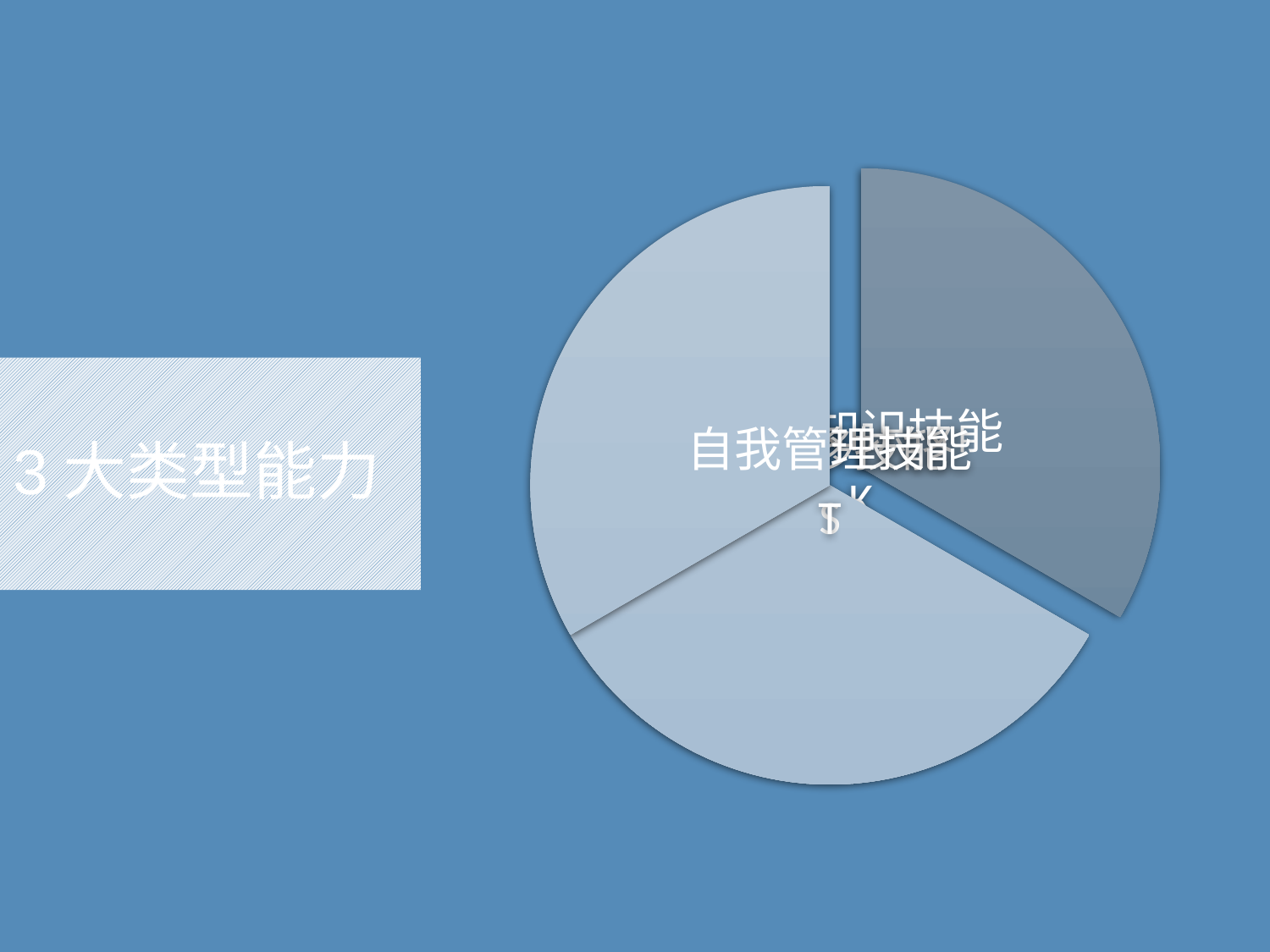

专业知识技能
K
可迁移技能
S
自我管理技能
T
# 3大类型能力